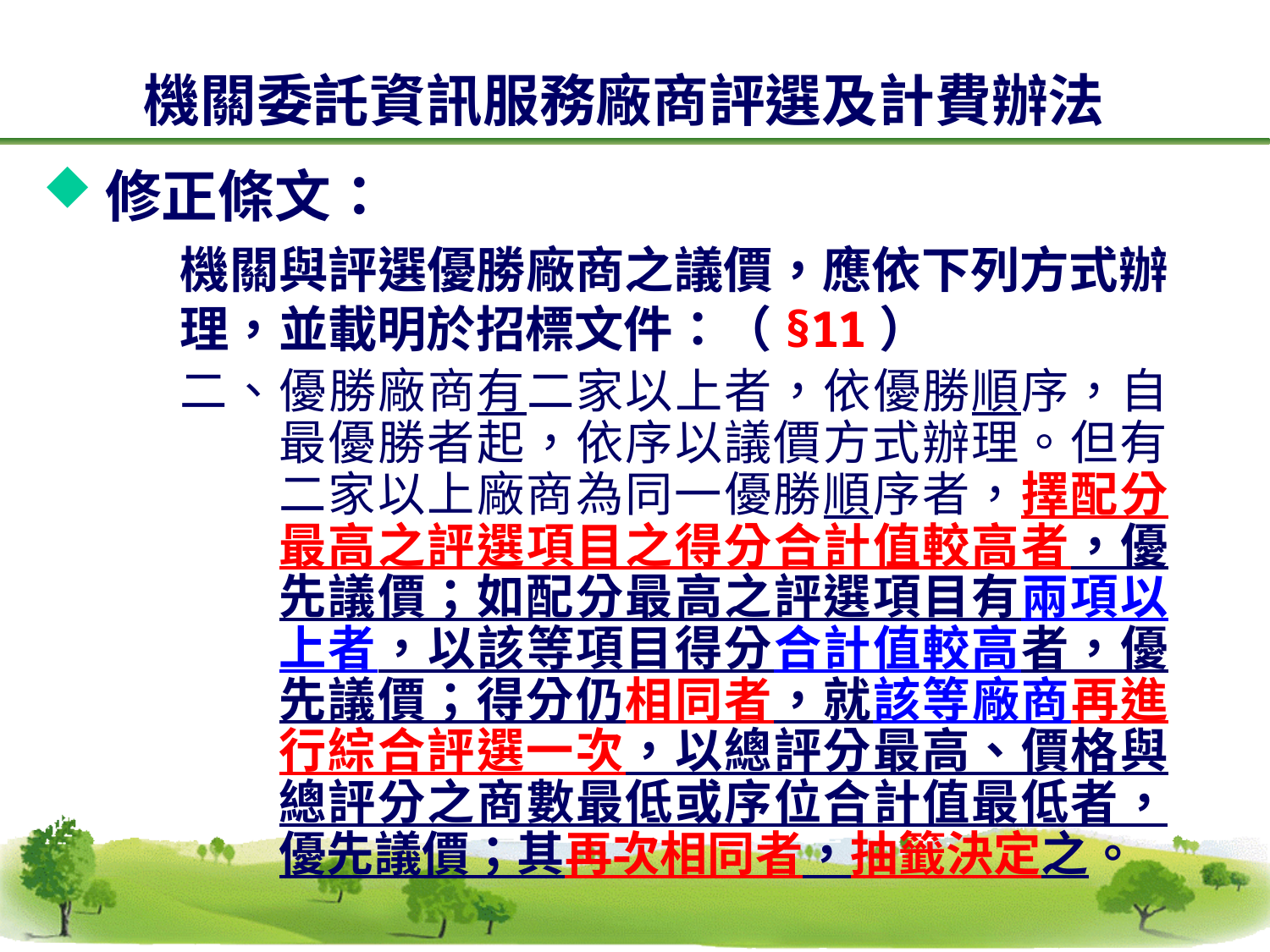

機關委託資訊服務廠商評選及計費辦法
修正條文：
機關與評選優勝廠商之議價，應依下列方式辦理，並載明於招標文件：（§11）
二、優勝廠商有二家以上者，依優勝順序，自最優勝者起，依序以議價方式辦理。但有二家以上廠商為同一優勝順序者，擇配分最高之評選項目之得分合計值較高者，優先議價；如配分最高之評選項目有兩項以上者，以該等項目得分合計值較高者，優先議價；得分仍相同者，就該等廠商再進行綜合評選一次，以總評分最高、價格與總評分之商數最低或序位合計值最低者，優先議價；其再次相同者，抽籤決定之。